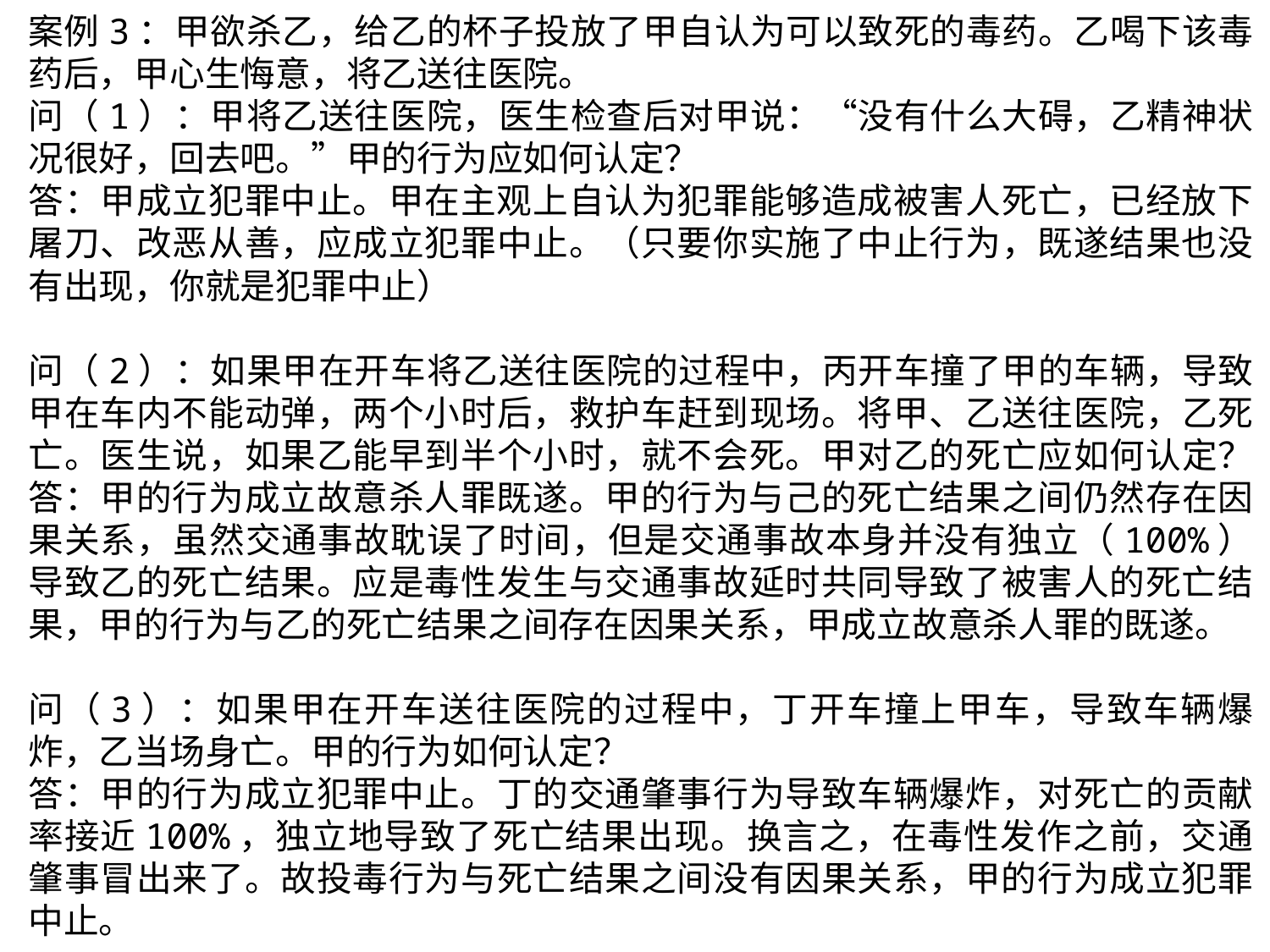

案例3：甲欲杀乙，给乙的杯子投放了甲自认为可以致死的毒药。乙喝下该毒药后，甲心生悔意，将乙送往医院。
问（1）：甲将乙送往医院，医生检查后对甲说：“没有什么大碍，乙精神状况很好，回去吧。”甲的行为应如何认定？
答：甲成立犯罪中止。甲在主观上自认为犯罪能够造成被害人死亡，已经放下屠刀、改恶从善，应成立犯罪中止。（只要你实施了中止行为，既遂结果也没有出现，你就是犯罪中止）

问（2）：如果甲在开车将乙送往医院的过程中，丙开车撞了甲的车辆，导致甲在车内不能动弹，两个小时后，救护车赶到现场。将甲、乙送往医院，乙死亡。医生说，如果乙能早到半个小时，就不会死。甲对乙的死亡应如何认定？答：甲的行为成立故意杀人罪既遂。甲的行为与己的死亡结果之间仍然存在因果关系，虽然交通事故耽误了时间，但是交通事故本身并没有独立（100%）导致乙的死亡结果。应是毒性发生与交通事故延时共同导致了被害人的死亡结果，甲的行为与乙的死亡结果之间存在因果关系，甲成立故意杀人罪的既遂。

问（3）：如果甲在开车送往医院的过程中，丁开车撞上甲车，导致车辆爆炸，乙当场身亡。甲的行为如何认定？
答：甲的行为成立犯罪中止。丁的交通肇事行为导致车辆爆炸，对死亡的贡献率接近100%，独立地导致了死亡结果出现。换言之，在毒性发作之前，交通肇事冒出来了。故投毒行为与死亡结果之间没有因果关系，甲的行为成立犯罪中止。